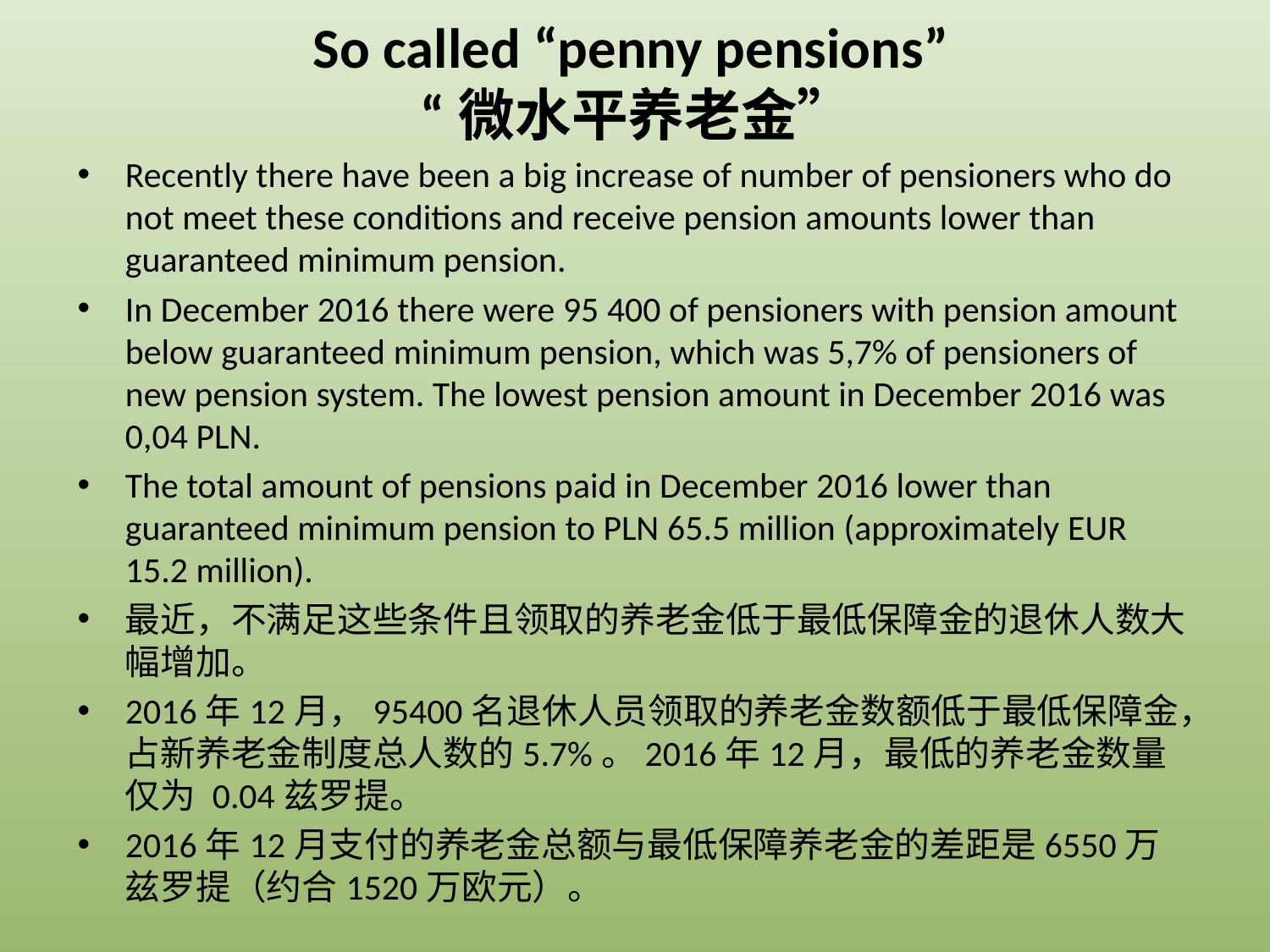

# So called “penny pensions” “微水平养老金”
Recently there have been a big increase of number of pensioners who do not meet these conditions and receive pension amounts lower than guaranteed minimum pension.
In December 2016 there were 95 400 of pensioners with pension amount below guaranteed minimum pension, which was 5,7% of pensioners of new pension system. The lowest pension amount in December 2016 was 0,04 PLN.
The total amount of pensions paid in December 2016 lower than guaranteed minimum pension to PLN 65.5 million (approximately EUR 15.2 million).
最近，不满足这些条件且领取的养老金低于最低保障金的退休人数大幅增加。
2016年12月，95400名退休人员领取的养老金数额低于最低保障金，占新养老金制度总人数的5.7%。2016年12月，最低的养老金数量仅为 0.04兹罗提。
2016年12月支付的养老金总额与最低保障养老金的差距是6550万兹罗提（约合1520万欧元）。